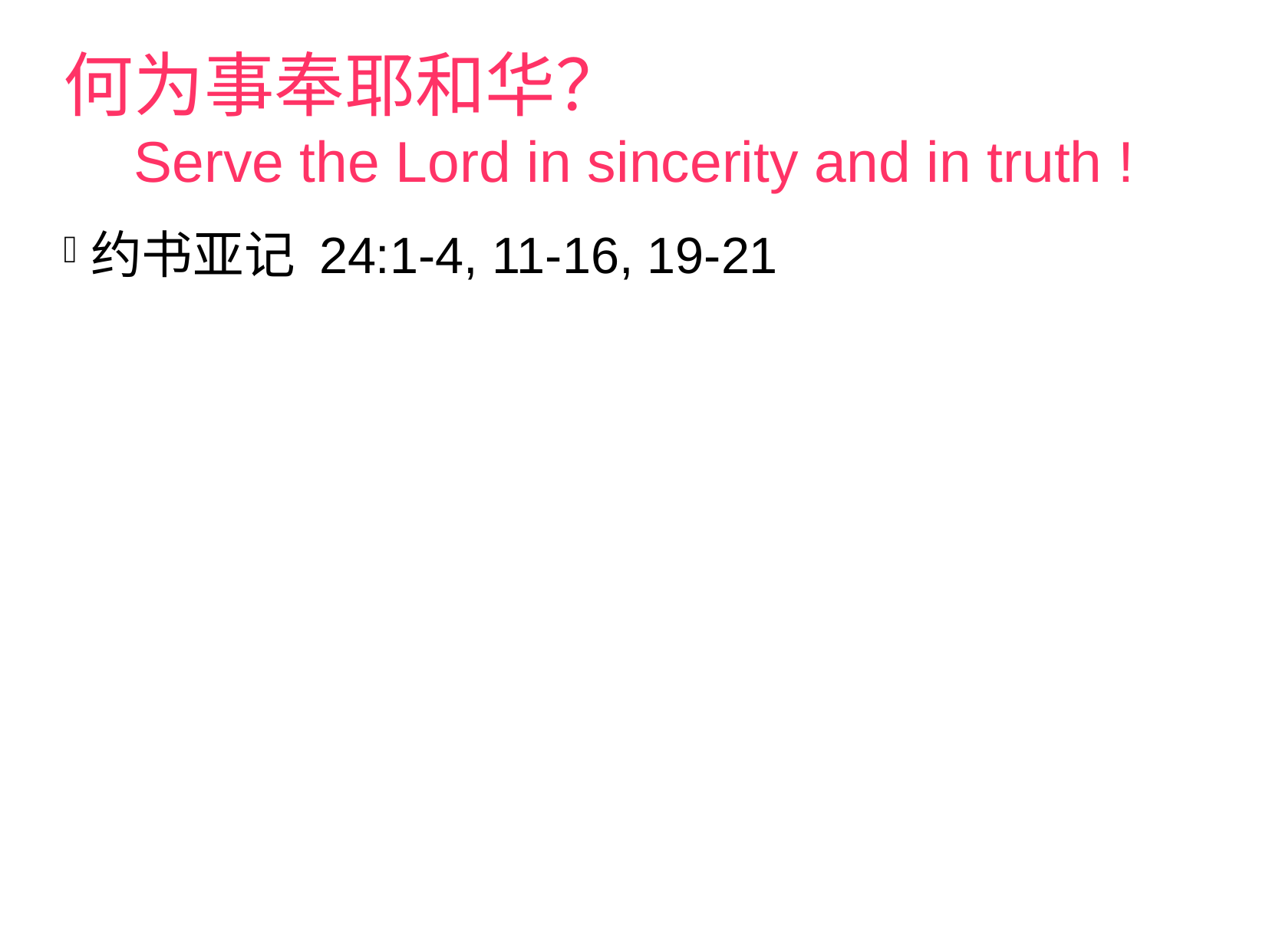

何为事奉耶和华？
Serve the Lord in sincerity and in truth !
约书亚记 24:1-4, 11-16, 19-21